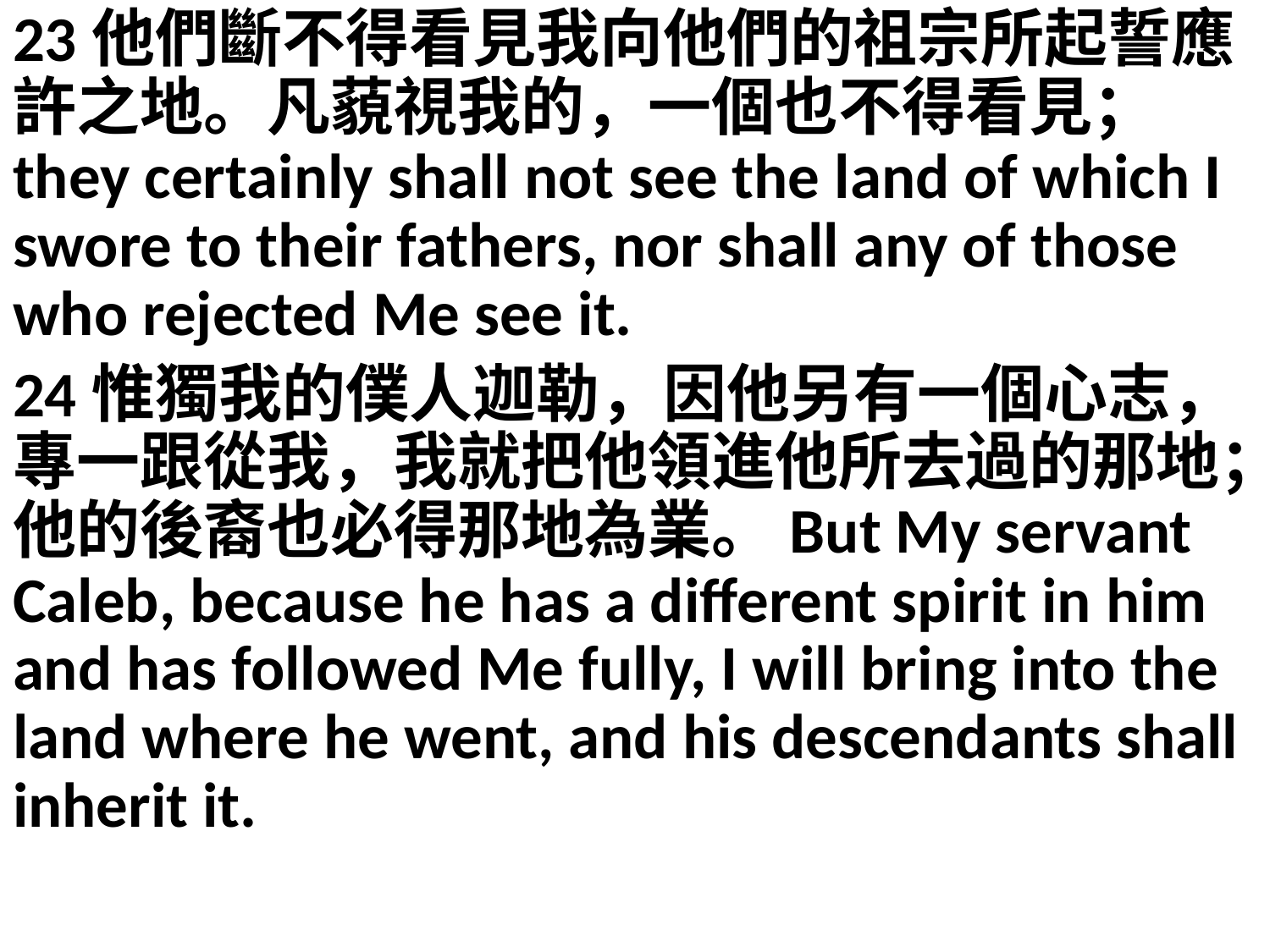

23他們斷不得看見我向他們的祖宗所起誓應許之地。凡藐視我的，一個也不得看見；they certainly shall not see the land of which I swore to their fathers, nor shall any of those who rejected Me see it.
24惟獨我的僕人迦勒，因他另有一個心志，專一跟從我，我就把他領進他所去過的那地；他的後裔也必得那地為業。But My servant Caleb, because he has a different spirit in him and has followed Me fully, I will bring into the land where he went, and his descendants shall inherit it.